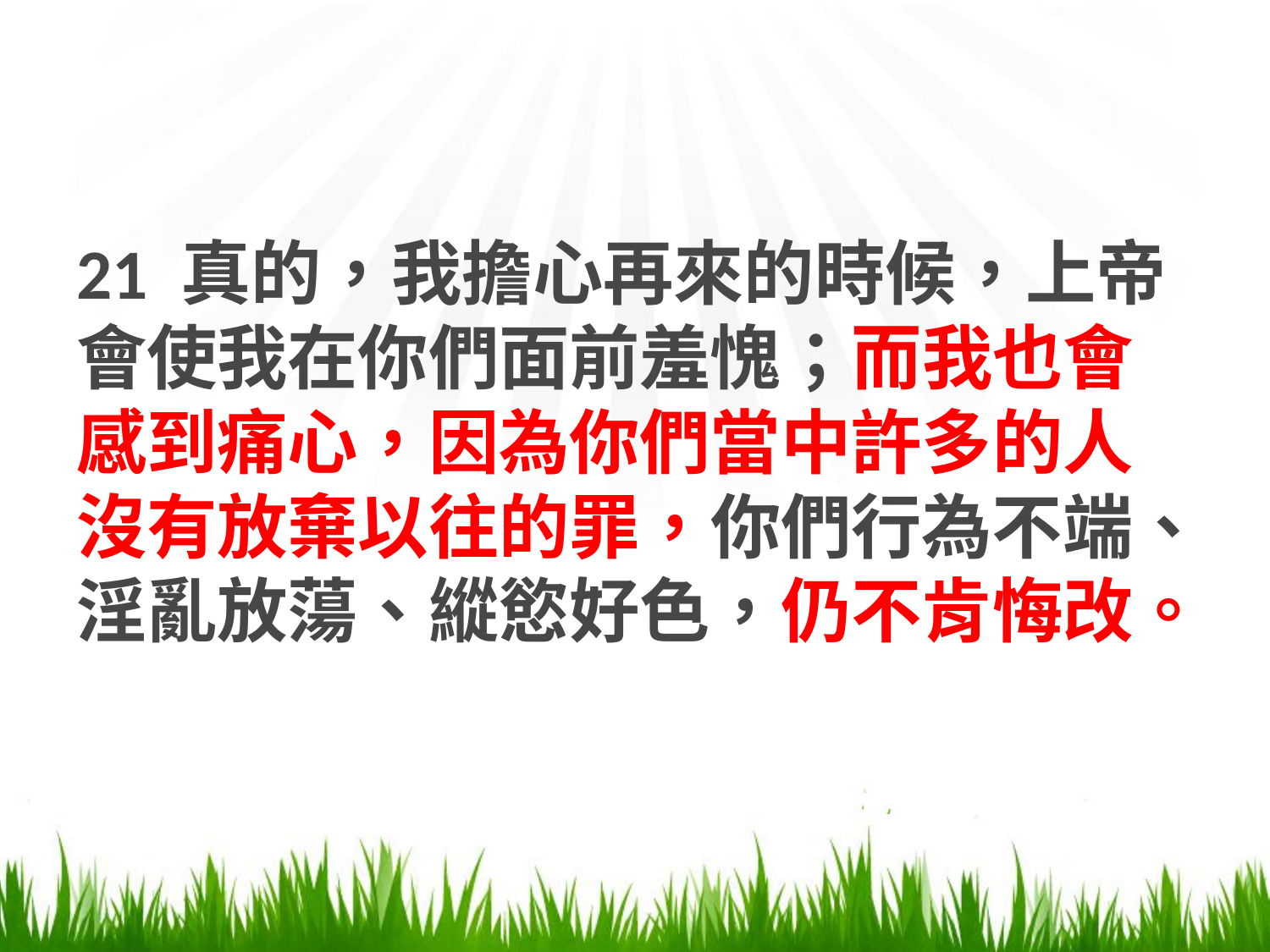

#
21 真的，我擔心再來的時候，上帝會使我在你們面前羞愧；而我也會感到痛心，因為你們當中許多的人沒有放棄以往的罪，你們行為不端、淫亂放蕩、縱慾好色，仍不肯悔改。